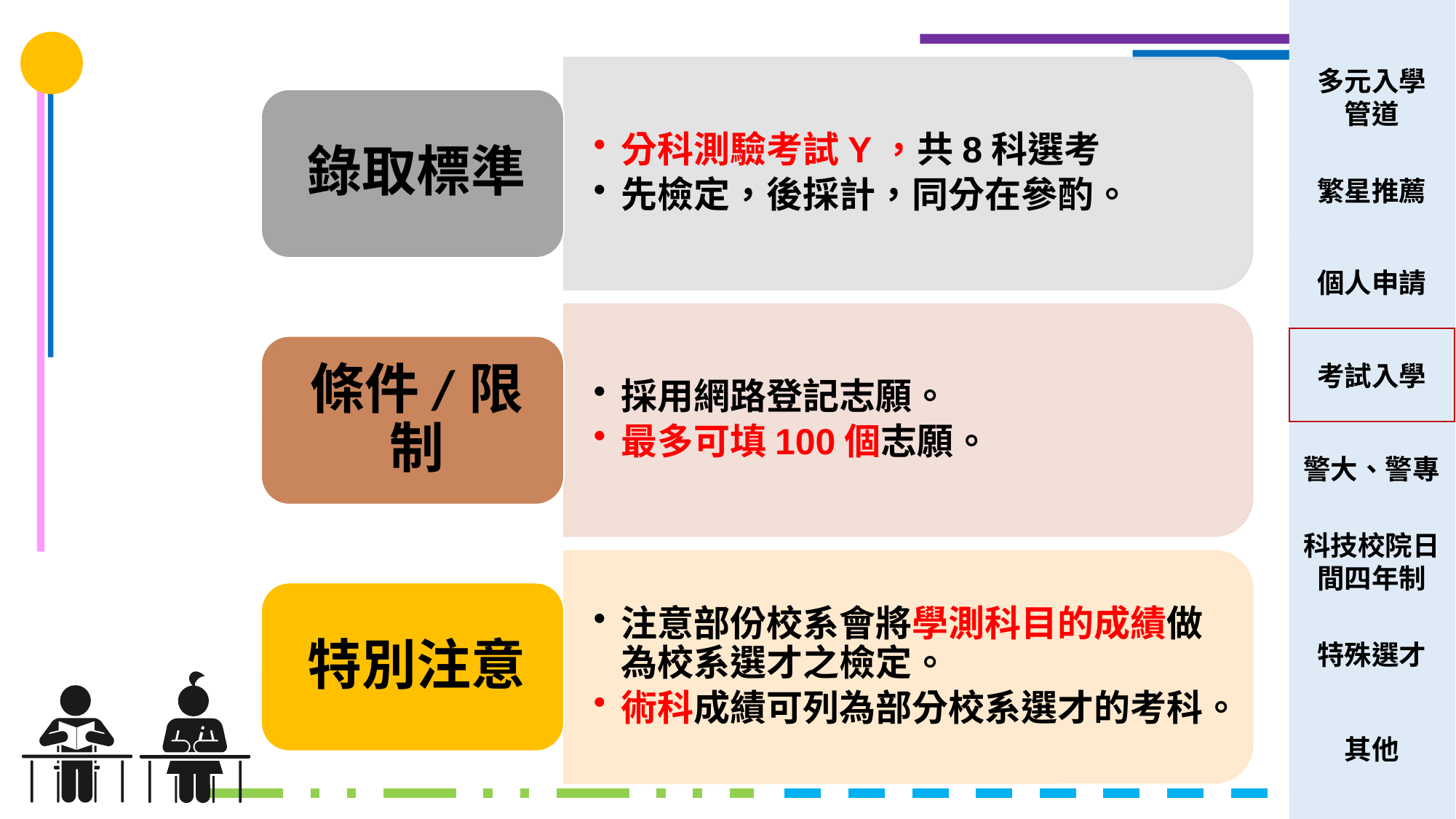

分科測驗考試Y，共8科選考
先檢定，後採計，同分在參酌。
錄取標準
採用網路登記志願。
最多可填100個志願。
條件/限制
注意部份校系會將學測科目的成績做為校系選才之檢定。
術科成績可列為部分校系選才的考科。
特別注意